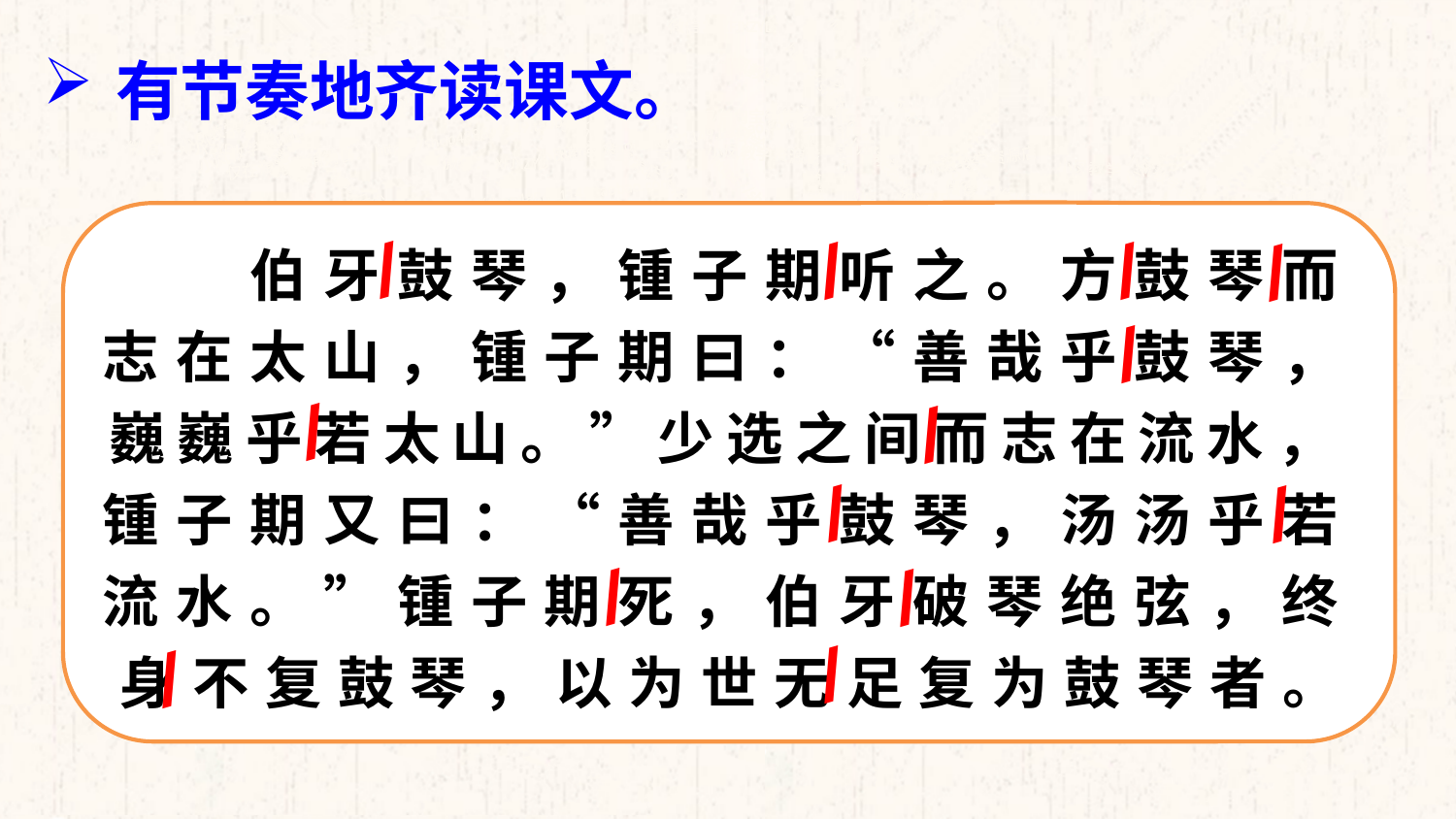

微信：XFJXZYD
有节奏地齐读课文。
小凤教学
微信：XFJXZYD
https://shop488691149.taobao.com
小凤教学资源店
https://shop488691149.taobao.com
小凤教学资源店
仅在淘宝销售
小凤教学资源店
小凤教学
仅在淘宝店铺销售：https://shop488691149.taobao.com
https://shop488691149.taobao.com
https://shop488691149.taobao.com
小凤教学资源店
小凤教学资源店
微信：XFJXZYD
小凤教学
小凤教学
小凤教学
小凤教学资源店
小凤教学资源店
小凤教学资源店
微信：XFJXZYD
小凤教学
https://shop488691149.taobao.com
微信：XFJXZYD
小凤教学资源店
微信：XFJXZYD
微信：XFJXZYD
小凤教学
微信：XFJXZYD
小凤教学资源店
小凤教学

https://shop488691149.taobao.com
https://shop488691149.taobao.com
https://shop488691149.taobao.com
/
/
/
小凤教学资源店
盗用小凤课件可耻
/
　　伯牙鼓琴，锺子期听之。方鼓琴而志在太山，锺子期曰：“善哉乎鼓琴，巍巍乎若太山。”少选之间而志在流水，锺子期又曰：“善哉乎鼓琴，汤汤乎若流水。”锺子期死，伯牙破琴绝弦，终身不复鼓琴，以为世无足复为鼓琴者。
https://shop488691149.taobao.com
小凤教学资源店
小凤教学
https://shop488691149.taobao.com
小凤教学资源店
微信：XFJXZYD
https://shop488691149.taobao.com
小凤制作
小凤教学
小凤教学资源店
https://shop488691149.taobao.com
小凤教学
/
https://shop488691149.taobao.com
https://shop488691149.taobao.com
小凤教学资源店
鄙视盗用小凤课件
小凤教学资源店
https://shop488691149.taobao.com
微信：XFJXZYD
小凤教学
小凤教学
https://shop488691149.taobao.com
小凤教学资源店
小凤教学资源店
唯一店铺
小凤教学资源店
https://shop488691149.taobao.com
/
/
小凤教学
微信：XFJXZYD
鄙视盗用小凤课件
https://shop488691149.taobao.com
盗用小凤课件可耻
微信：XFJXZYD
小凤教学
小凤教学
https://shop488691149.taobao.com
小凤教学
淘宝店铺https://shop488691149.taobao.com
小凤教学
微信：XFJXZYD
小凤教学资源店
https://shop488691149.taobao.com
/
/
微信：XFJXZYD
小凤教学
小凤教学资源店
小凤教学
https://shop488691149.taobao.com
淘宝店铺：小凤教学资源店
小凤教学资源店
微信：XFJXZYD
微信：XFJXZYD
小凤教学资源店
盗用小凤课件可耻
鄙视盗用小凤课件
小凤教学资源店
小凤教学资源店
小凤教学资源店
小凤教学资源店
小凤教学资源店
/
/
微信：XFJXZYD
小凤教学资源店
小凤教学
小凤教学
小凤教学
盗用小凤课件可耻
淘宝店铺：https://shop488691149.taobao.com
/
/
淘宝唯一店铺：https://shop488691149.taobao.com